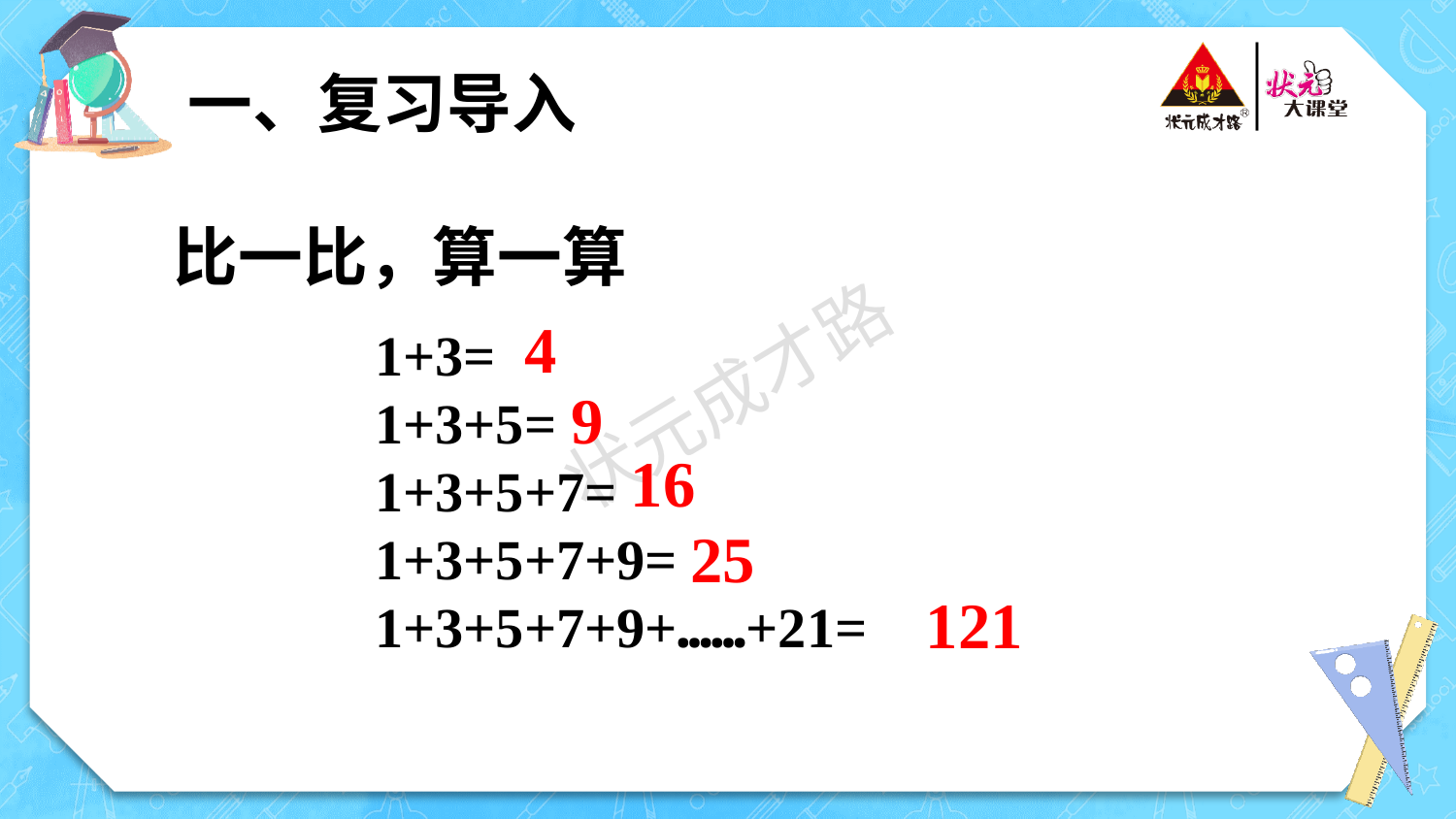

一、复习导入
比一比，算一算
4
1+3=
1+3+5=
1+3+5+7=
1+3+5+7+9=
1+3+5+7+9+……+21=
9
16
25
121